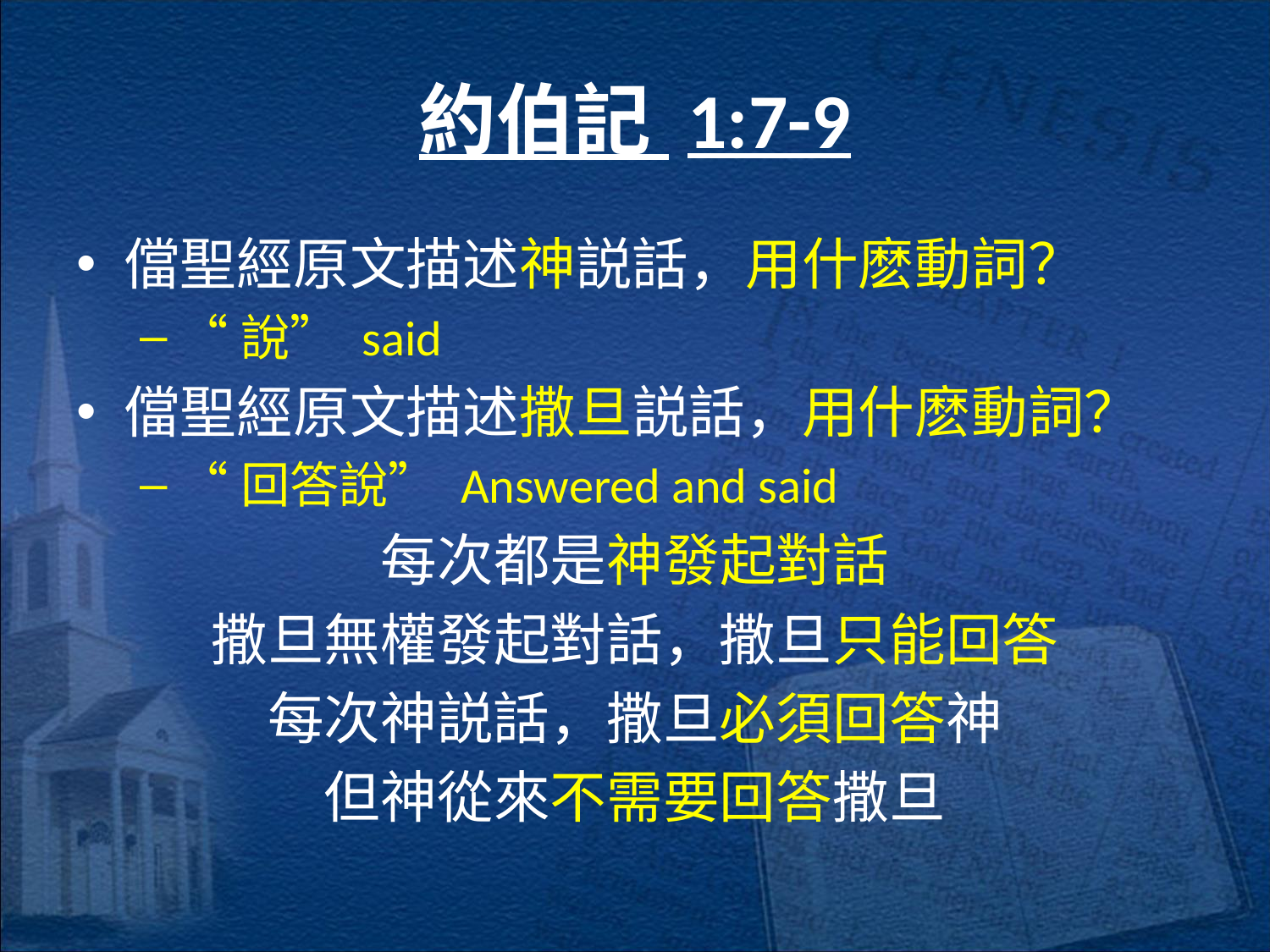

# 約伯記 1:7-9
儅聖經原文描述神説話，用什麽動詞？
“說” said
儅聖經原文描述撒旦説話，用什麽動詞？
“回答說” Answered and said
每次都是神發起對話
撒旦無權發起對話，撒旦只能回答
每次神説話，撒旦必須回答神
但神從來不需要回答撒旦